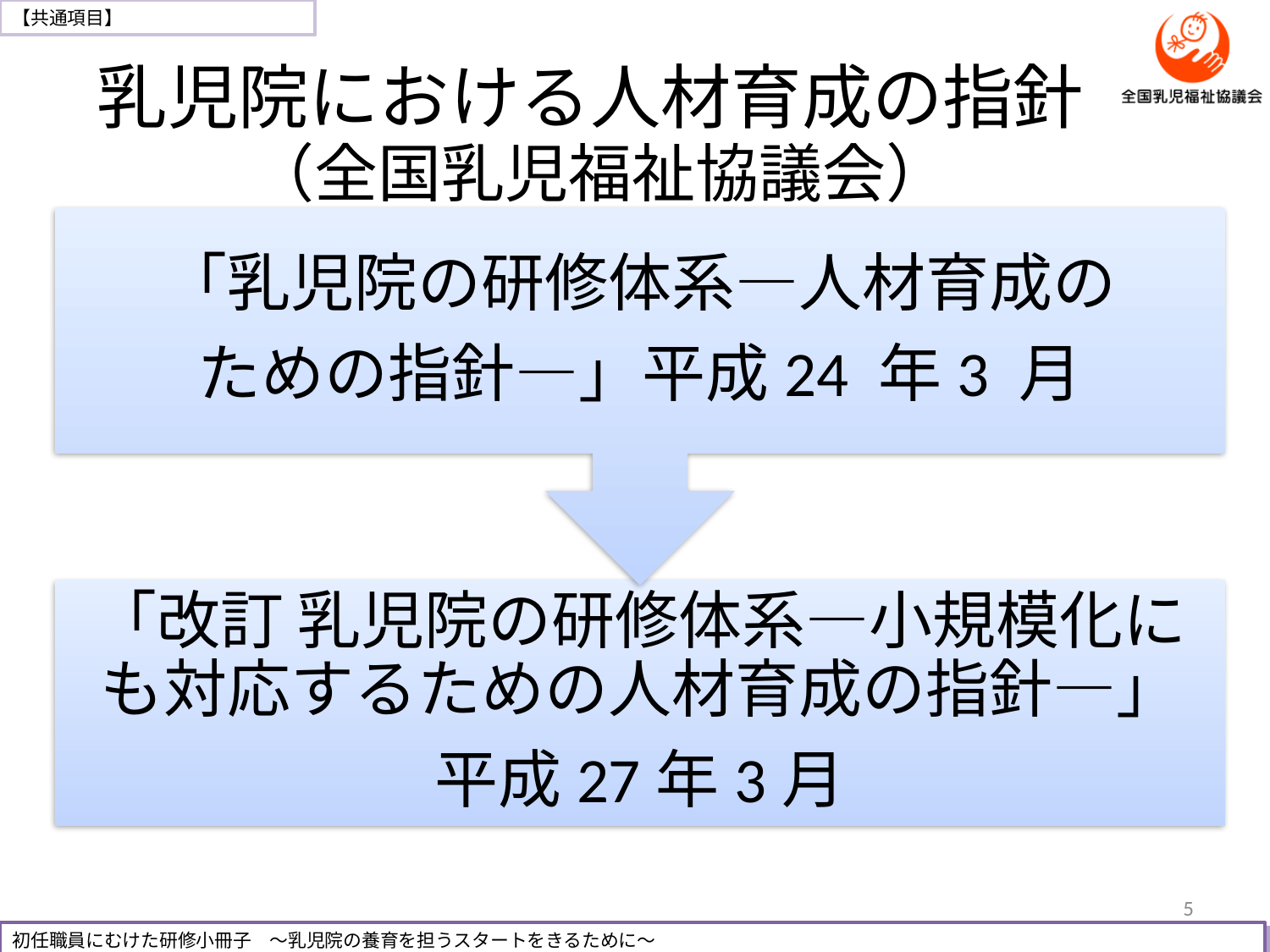

乳児院における人材育成の指針
（全国乳児福祉協議会）
「改訂 乳児院の研修体系―小規模化にも対応するための人材育成の指針―」
平成27年3月
「乳児院の研修体系―人材育成の
ための指針―」平成24 年3 月
5